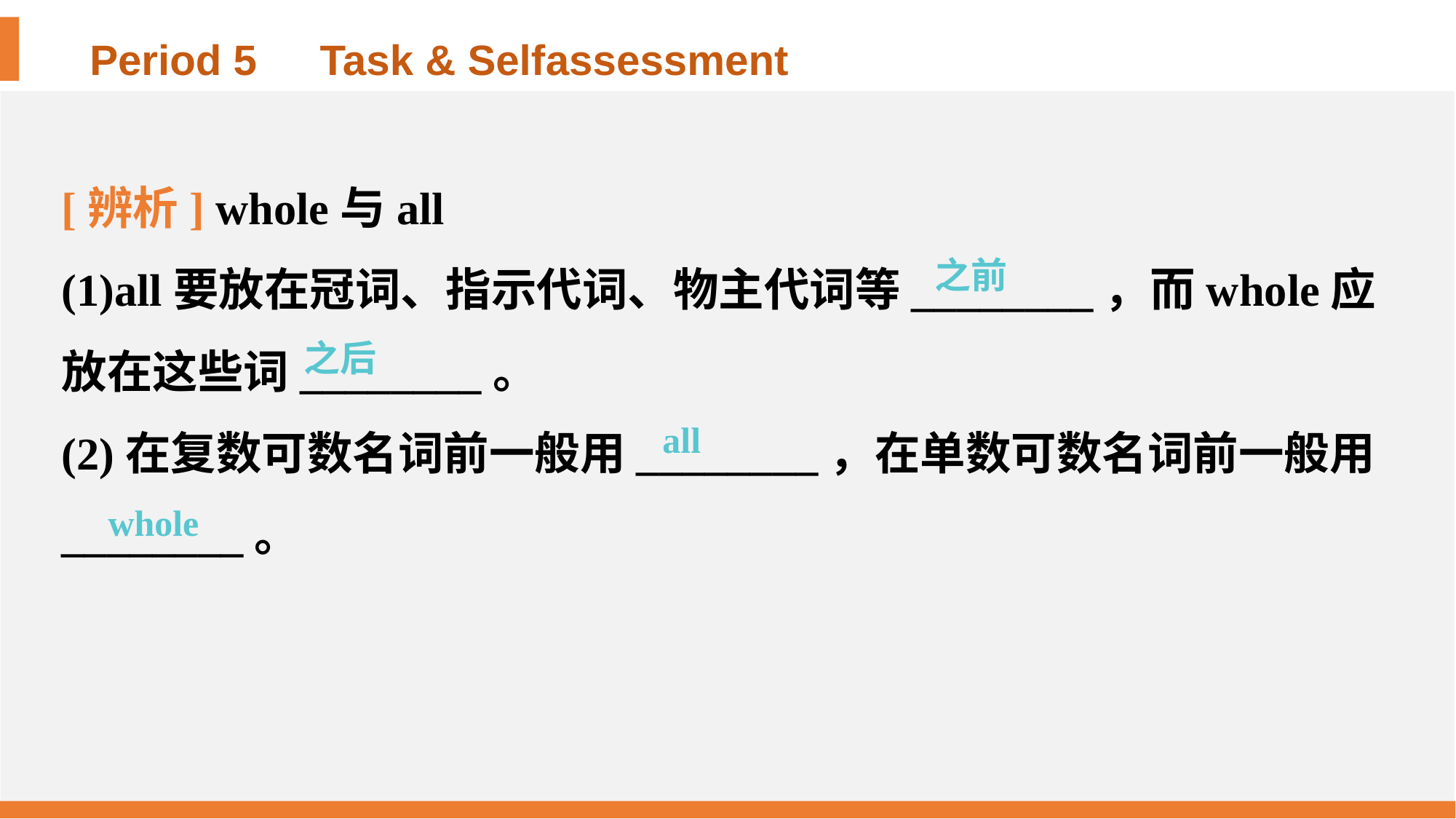

[辨析] whole与all
(1)all要放在冠词、指示代词、物主代词等________，而whole应放在这些词________。
(2)在复数可数名词前一般用________，在单数可数名词前一般用________。

之前
之后
all
whole